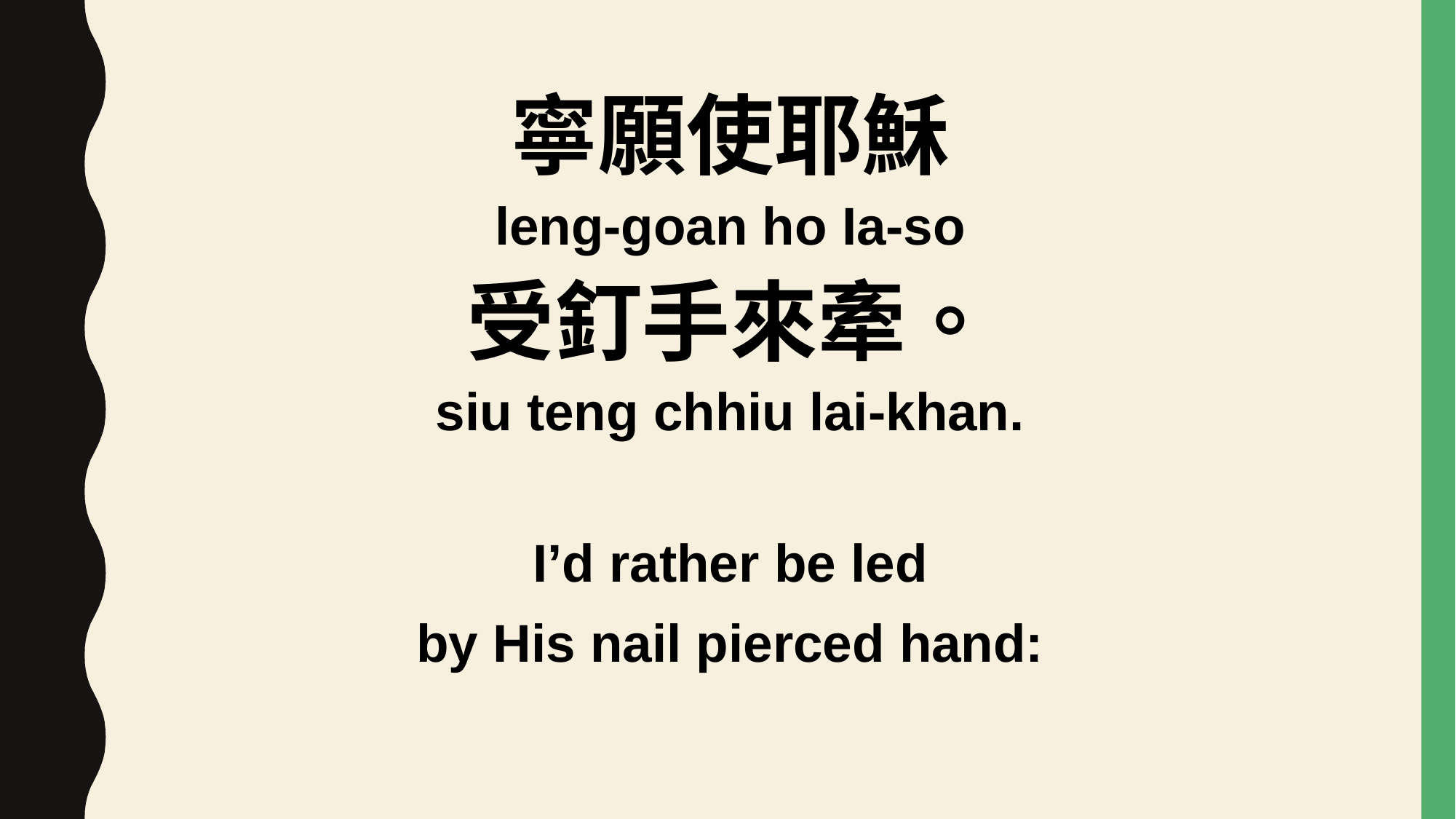

寧願使耶穌
leng-goan ho Ia-so
受釘手來牽。
siu teng chhiu lai-khan.
I’d rather be led
by His nail pierced hand: